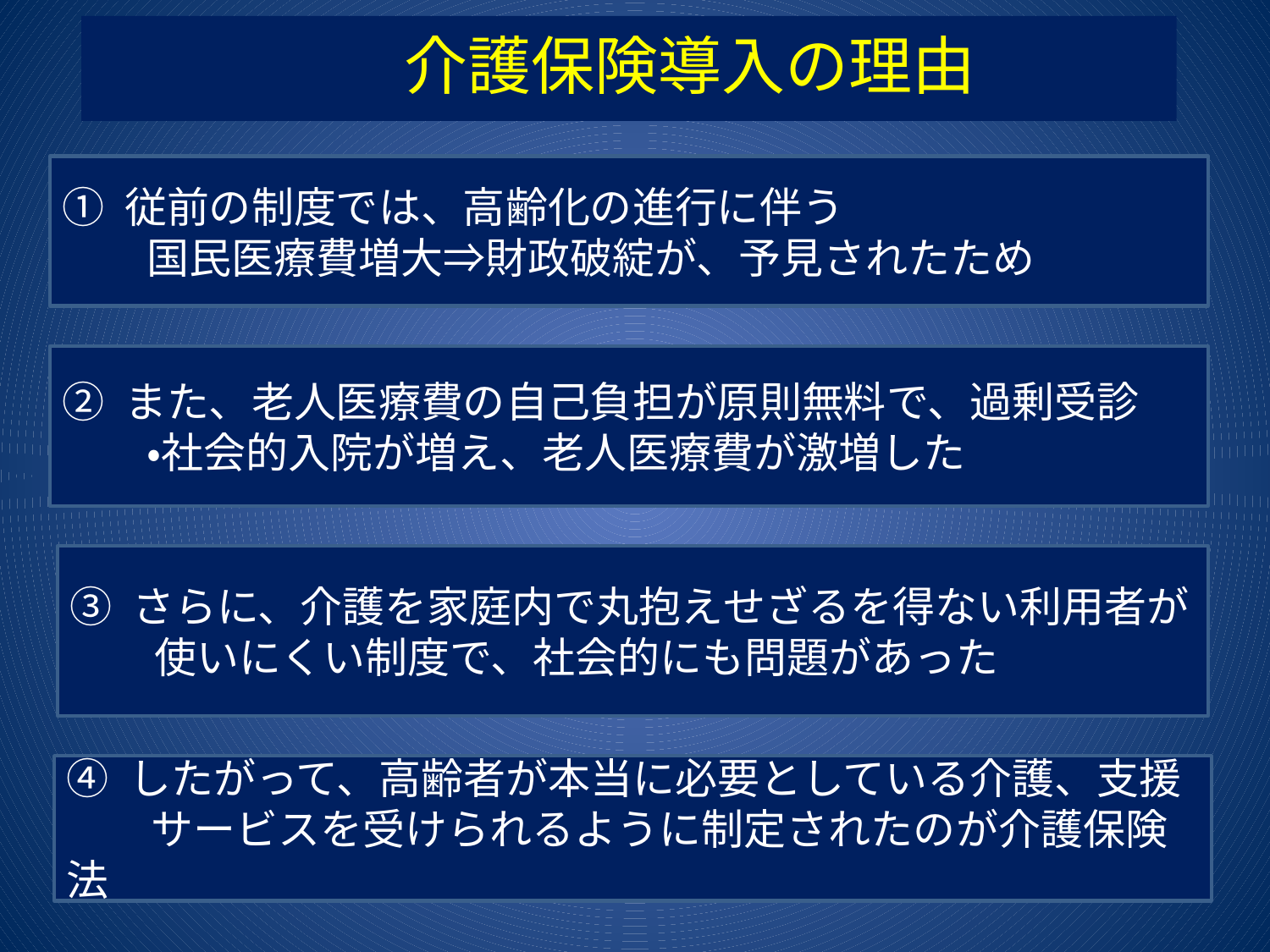

介護保険導入の理由
① 従前の制度では、高齢化の進行に伴う
　　国民医療費増大⇒財政破綻が、予見されたため

② また、老人医療費の自己負担が原則無料で、過剰受診
　　・社会的入院が増え、老人医療費が激増した

③ さらに、介護を家庭内で丸抱えせざるを得ない利用者が
　　使いにくい制度で、社会的にも問題があった
④ したがって、高齢者が本当に必要としている介護、支援
　　サービスを受けられるように制定されたのが介護保険法